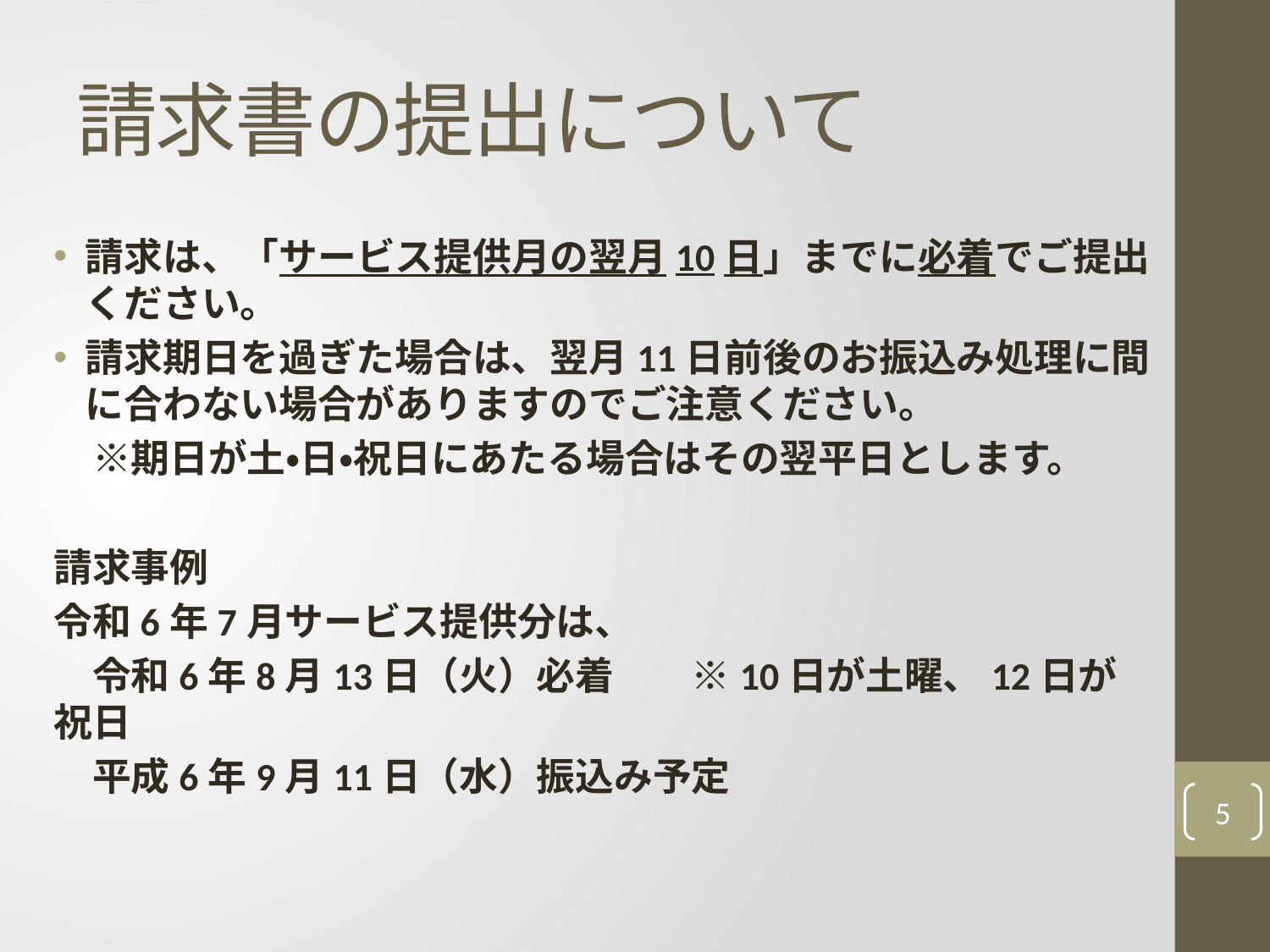

# 請求書の提出について
請求は、「サービス提供月の翌月10日」までに必着でご提出ください。
請求期日を過ぎた場合は、翌月11日前後のお振込み処理に間に合わない場合がありますのでご注意ください。
　※期日が土・日・祝日にあたる場合はその翌平日とします。

請求事例
令和6年7月サービス提供分は、
　令和6年8月13日（火）必着　　※10日が土曜、12日が祝日
　平成6年9月11日（水）振込み予定
5